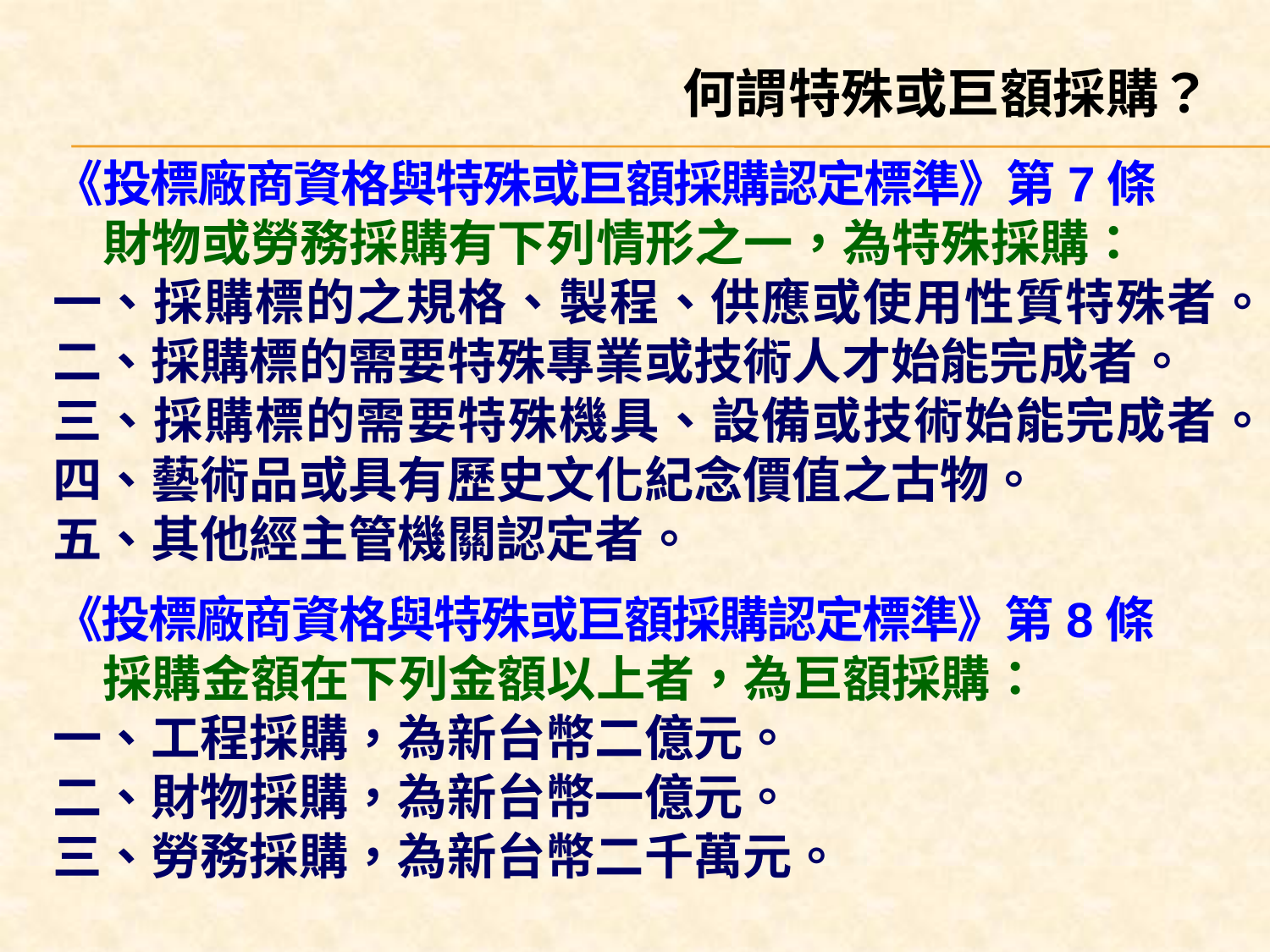

何謂特殊或巨額採購？
《投標廠商資格與特殊或巨額採購認定標準》第7條
財物或勞務採購有下列情形之一，為特殊採購：
一、採購標的之規格、製程、供應或使用性質特殊者。
二、採購標的需要特殊專業或技術人才始能完成者。
三、採購標的需要特殊機具、設備或技術始能完成者。
四、藝術品或具有歷史文化紀念價值之古物。
五、其他經主管機關認定者。
《投標廠商資格與特殊或巨額採購認定標準》第8條
採購金額在下列金額以上者，為巨額採購：
一、工程採購，為新台幣二億元。
二、財物採購，為新台幣一億元。
三、勞務採購，為新台幣二千萬元。